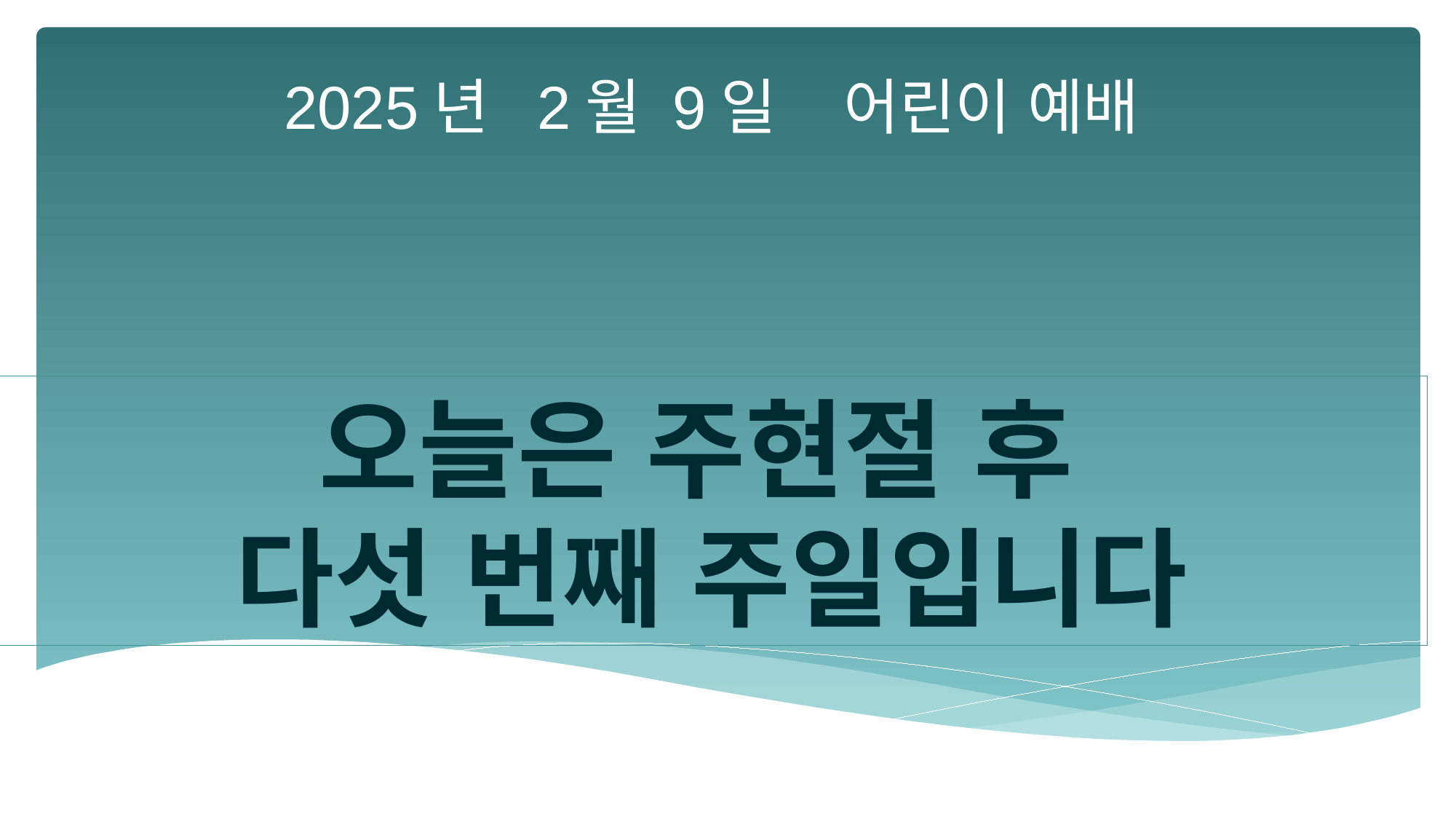

2025년  2월 9일    어린이 예배
오늘은 주현절 후
다섯 번째 주일입니다